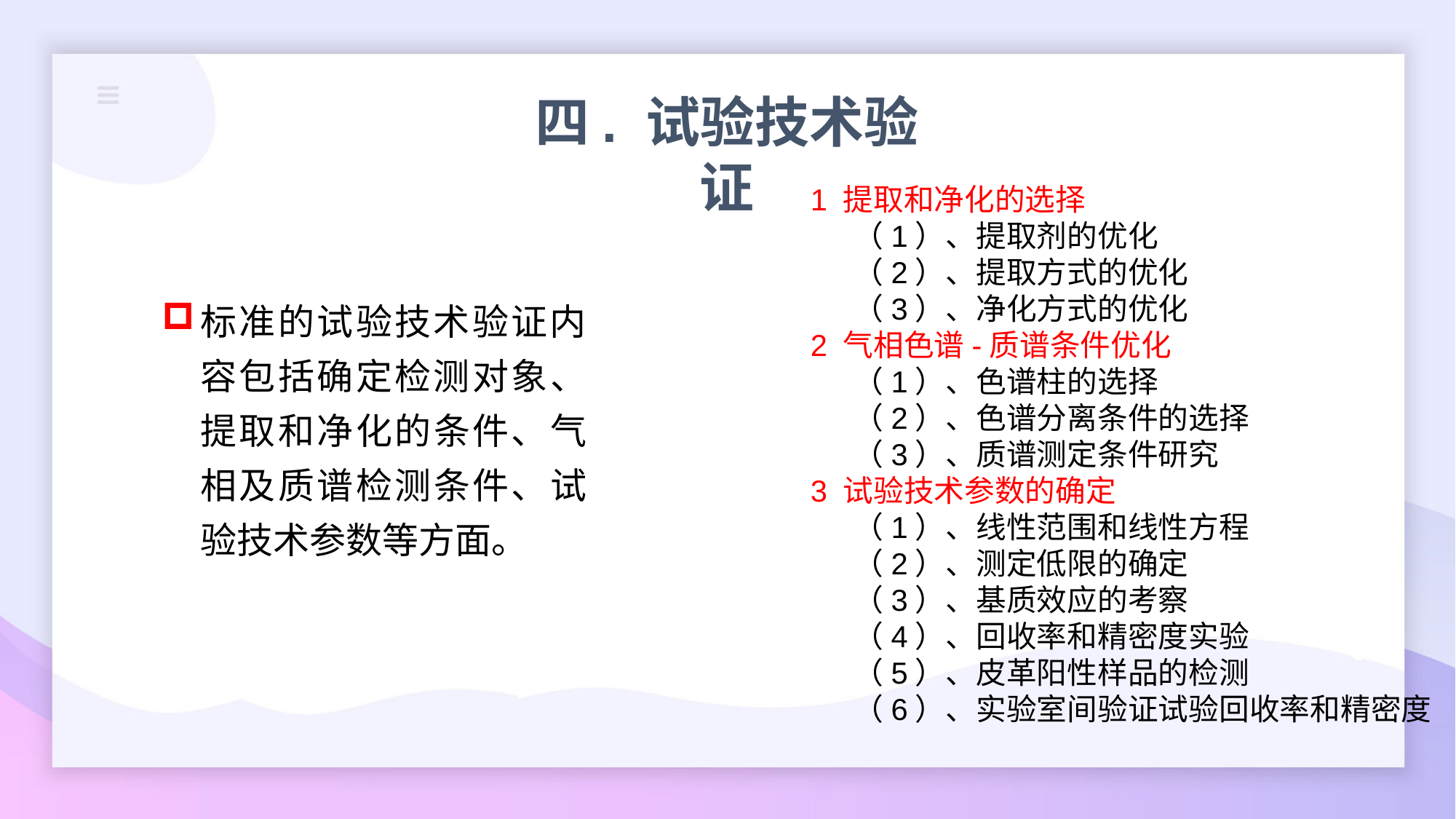

四. 试验技术验证
1 提取和净化的选择
（1）、提取剂的优化
（2）、提取方式的优化
（3）、净化方式的优化
2 气相色谱-质谱条件优化
（1）、色谱柱的选择
（2）、色谱分离条件的选择
（3）、质谱测定条件研究
3 试验技术参数的确定
（1）、线性范围和线性方程
（2）、测定低限的确定
（3）、基质效应的考察
（4）、回收率和精密度实验
（5）、皮革阳性样品的检测
（6）、实验室间验证试验回收率和精密度
标准的试验技术验证内容包括确定检测对象、提取和净化的条件、气相及质谱检测条件、试验技术参数等方面。